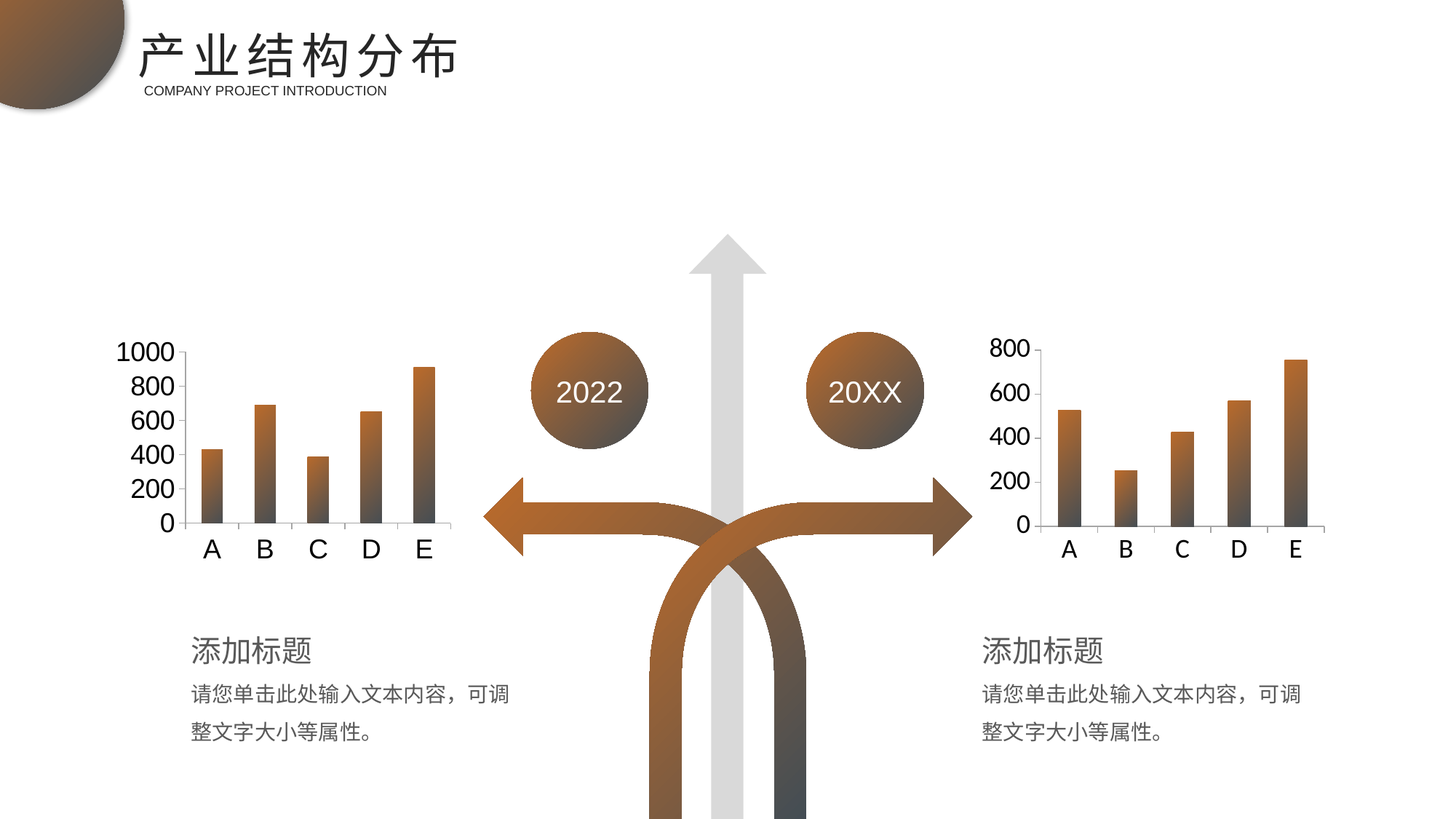

产业结构分布
COMPANY PROJECT INTRODUCTION

### Chart

| Category | 系列 1 |
|---|---|
| A | 430.0 |
| B | 688.0 |
| C | 389.0 |
| D | 650.0 |
| E | 910.0 |

### Chart

| Category | 系列 1 |
|---|---|
| A | 528.0 |
| B | 253.0 |
| C | 430.0 |
| D | 571.0 |
| E | 757.0 |
2022
20XX

添加标题
请您单击此处输入文本内容，可调整文字大小等属性。
添加标题
请您单击此处输入文本内容，可调整文字大小等属性。
汇报：张三